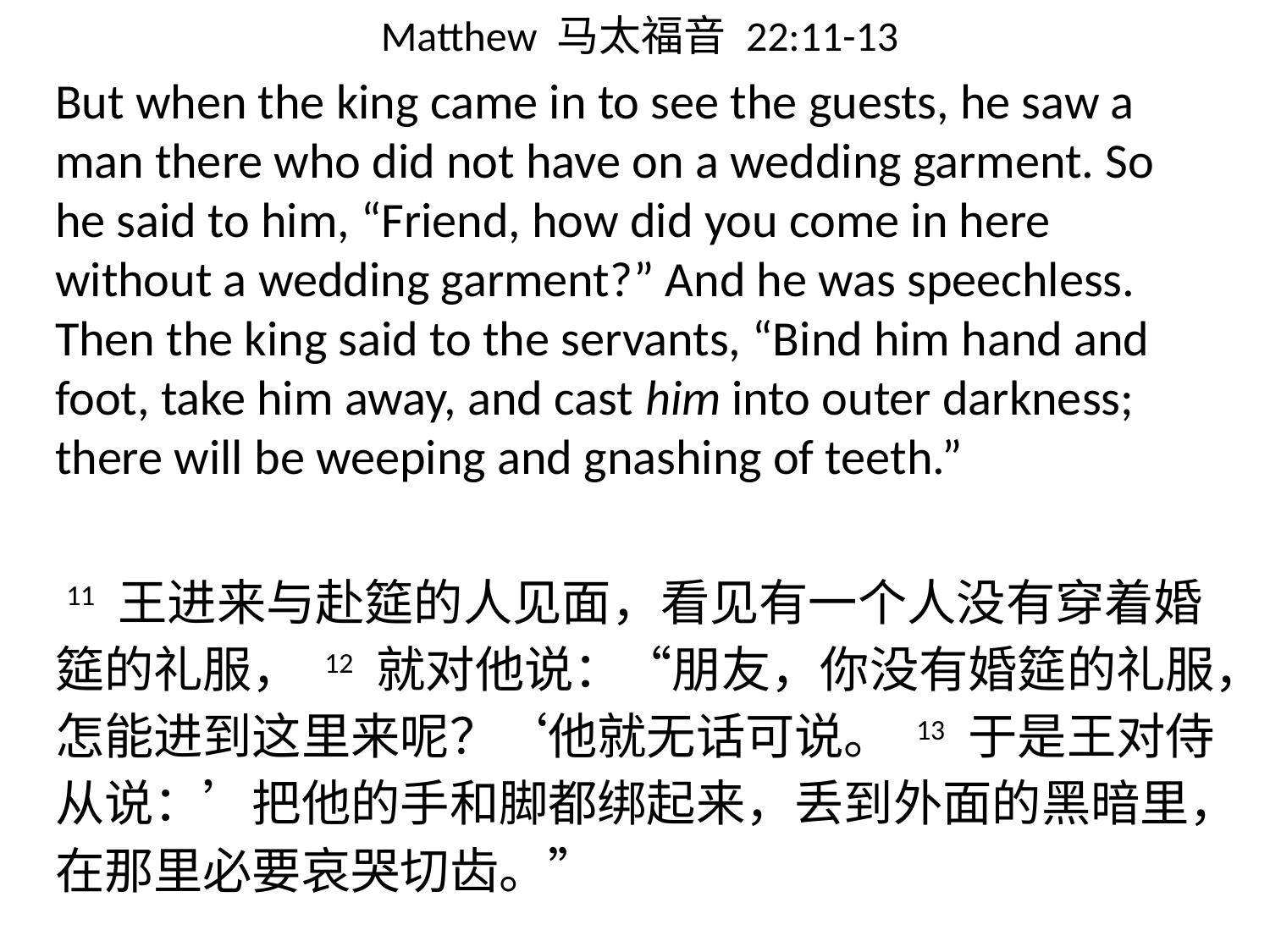

# Matthew 马太福音 22:11-13
But when the king came in to see the guests, he saw a man there who did not have on a wedding garment. So he said to him, “Friend, how did you come in here without a wedding garment?” And he was speechless. Then the king said to the servants, “Bind him hand and foot, take him away, and cast him into outer darkness; there will be weeping and gnashing of teeth.”

 11 王进来与赴筵的人见面，看见有一个人没有穿着婚筵的礼服， 12 就对他说：“朋友，你没有婚筵的礼服，怎能进到这里来呢？‘他就无话可说。 13 于是王对侍从说：’把他的手和脚都绑起来，丢到外面的黑暗里，在那里必要哀哭切齿。”